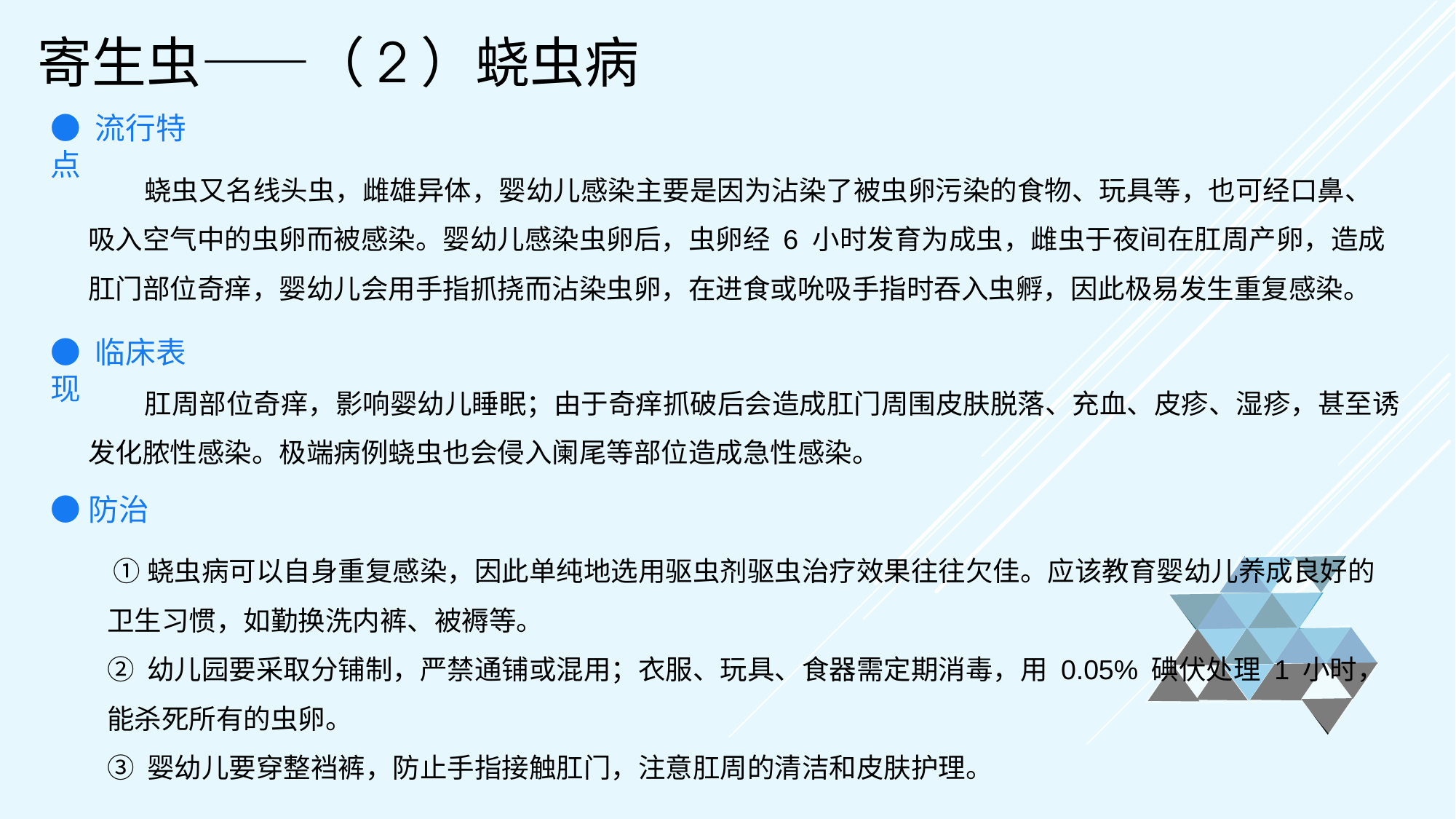

# 寄生虫——（2）蛲虫病
● 流行特点
        蛲虫又名线头虫，雌雄异体，婴幼儿感染主要是因为沾染了被虫卵污染的食物、玩具等，也可经口鼻、吸入空气中的虫卵而被感染。婴幼儿感染虫卵后，虫卵经 6 小时发育为成虫，雌虫于夜间在肛周产卵，造成肛门部位奇痒，婴幼儿会用手指抓挠而沾染虫卵，在进食或吮吸手指时吞入虫孵，因此极易发生重复感染。
● 临床表现
        肛周部位奇痒，影响婴幼儿睡眠；由于奇痒抓破后会造成肛门周围皮肤脱落、充血、皮疹、湿疹，甚至诱发化脓性感染。极端病例蛲虫也会侵入阑尾等部位造成急性感染。
●防治
 ①蛲虫病可以自身重复感染，因此单纯地选用驱虫剂驱虫治疗效果往往欠佳。应该教育婴幼儿养成良好的卫生习惯，如勤换洗内裤、被褥等。
② 幼儿园要采取分铺制，严禁通铺或混用；衣服、玩具、食器需定期消毒，用 0.05% 碘伏处理 1 小时，能杀死所有的虫卵。
③ 婴幼儿要穿整裆裤，防止手指接触肛门，注意肛周的清洁和皮肤护理。